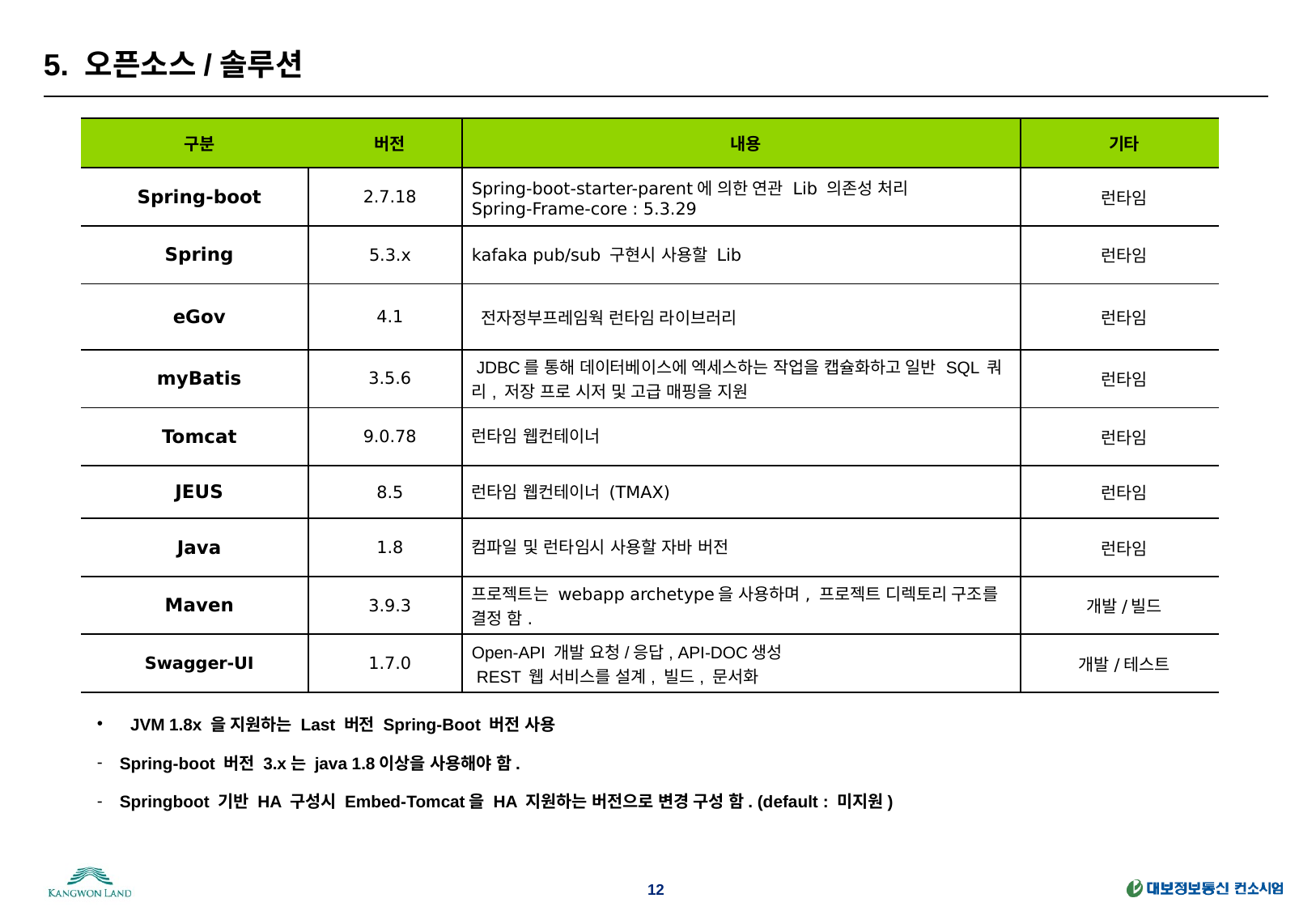

# 5. 오픈소스/솔루션
| 구분 | 버전 | 내용 | 기타 |
| --- | --- | --- | --- |
| Spring-boot | 2.7.18 | Spring-boot-starter-parent에 의한 연관 Lib 의존성 처리 Spring-Frame-core : 5.3.29 | 런타임 |
| Spring | 5.3.x | kafaka pub/sub 구현시 사용할 Lib | 런타임 |
| eGov | 4.1 | 전자정부프레임웍 런타임 라이브러리 | 런타임 |
| myBatis | 3.5.6 | JDBC를 통해 데이터베이스에 엑세스하는 작업을 캡슐화하고 일반 SQL 쿼리, 저장 프로 시저 및 고급 매핑을 지원 | 런타임 |
| Tomcat | 9.0.78 | 런타임 웹컨테이너 | 런타임 |
| JEUS | 8.5 | 런타임 웹컨테이너 (TMAX) | 런타임 |
| Java | 1.8 | 컴파일 및 런타임시 사용할 자바 버전 | 런타임 |
| Maven | 3.9.3 | 프로젝트는 webapp archetype을 사용하며, 프로젝트 디렉토리 구조를 결정 함. | 개발/빌드 |
| Swagger-UI | 1.7.0 | Open-API 개발 요청/응답, API-DOC생성  REST 웹 서비스를 설계, 빌드, 문서화 | 개발/테스트 |
 JVM 1.8x 을 지원하는 Last 버전 Spring-Boot 버전 사용
Spring-boot 버전 3.x는 java 1.8이상을 사용해야 함.
Springboot 기반 HA 구성시 Embed-Tomcat을 HA 지원하는 버전으로 변경 구성 함. (default : 미지원)
12